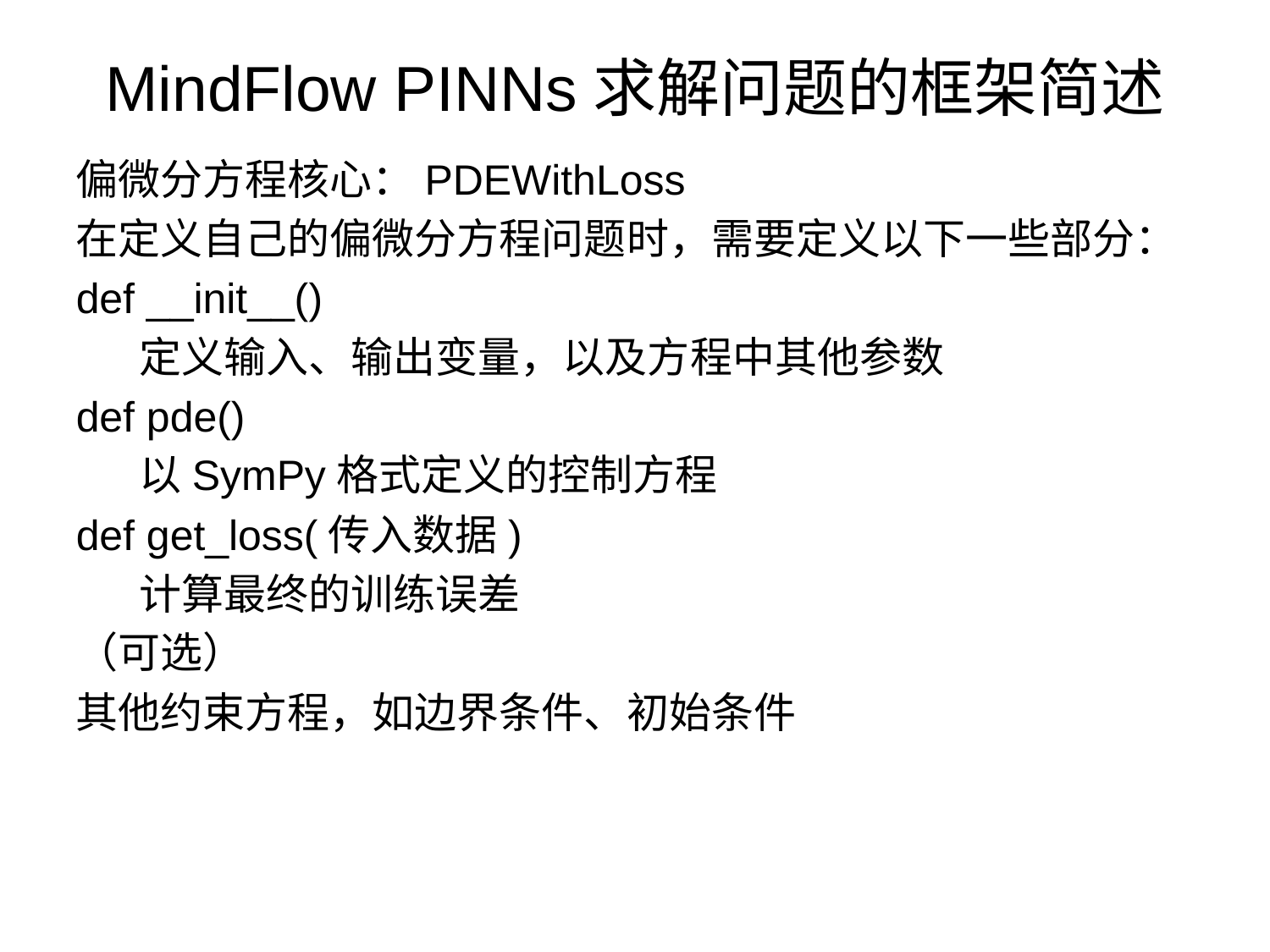

# MindFlow PINNs求解问题的框架简述
偏微分方程核心：PDEWithLoss
在定义自己的偏微分方程问题时，需要定义以下一些部分：
def __init__()
定义输入、输出变量，以及方程中其他参数
def pde()
以SymPy格式定义的控制方程
def get_loss(传入数据)
计算最终的训练误差
（可选）
其他约束方程，如边界条件、初始条件